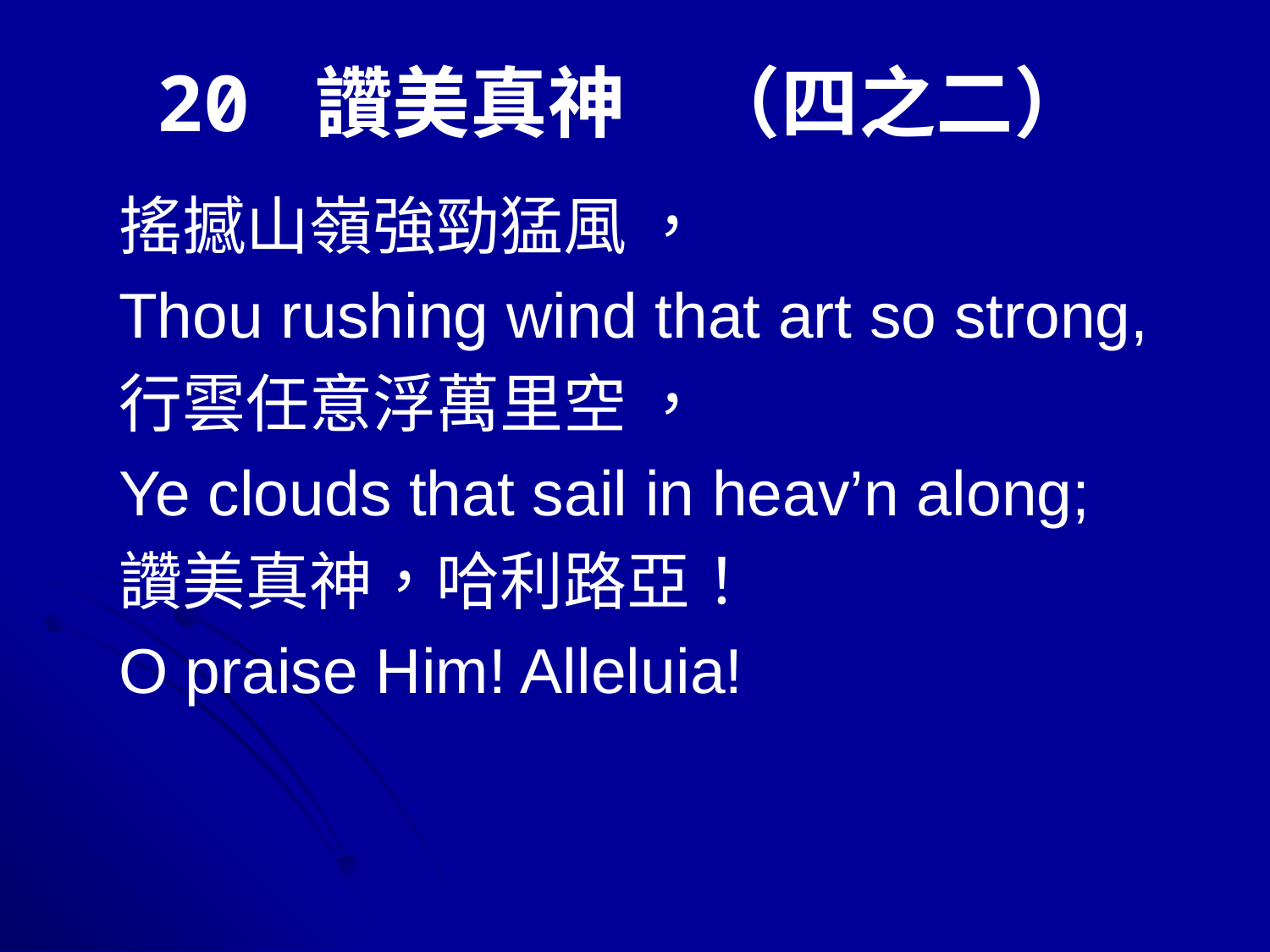

# 20 讚美真神　（四之二）
搖撼山嶺強勁猛風 ，
Thou rushing wind that art so strong,
行雲任意浮萬里空 ，
Ye clouds that sail in heav’n along;
讚美真神，哈利路亞！
O praise Him! Alleluia!